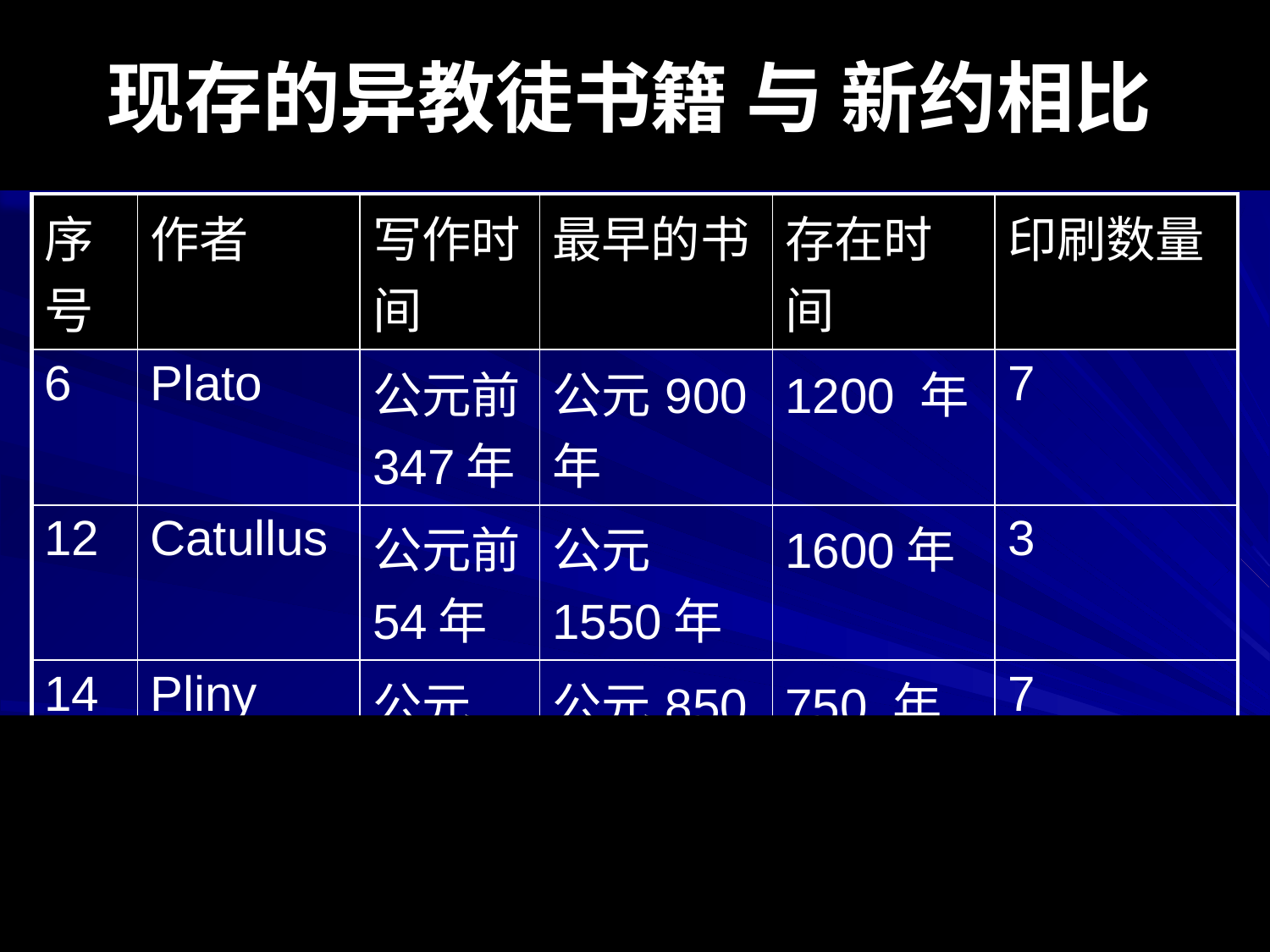

# 现存的异教徒书籍 与 新约相比
| 序号 | 作者 | 写作时间 | 最早的书 | 存在时间 | 印刷数量 |
| --- | --- | --- | --- | --- | --- |
| 6 | Plato | 公元前347年 | 公元900年 | 1200 年 | 7 |
| 12 | Catullus | 公元前54年 | 公元1550年 | 1600年 | 3 |
| 14 | Pliny | 公元113年 | 公元850年 | 750 年 | 7 |
| NT | Paul, Luke, etc. | 公元95年 | 公元200年 | 100 年 | 24,772 |